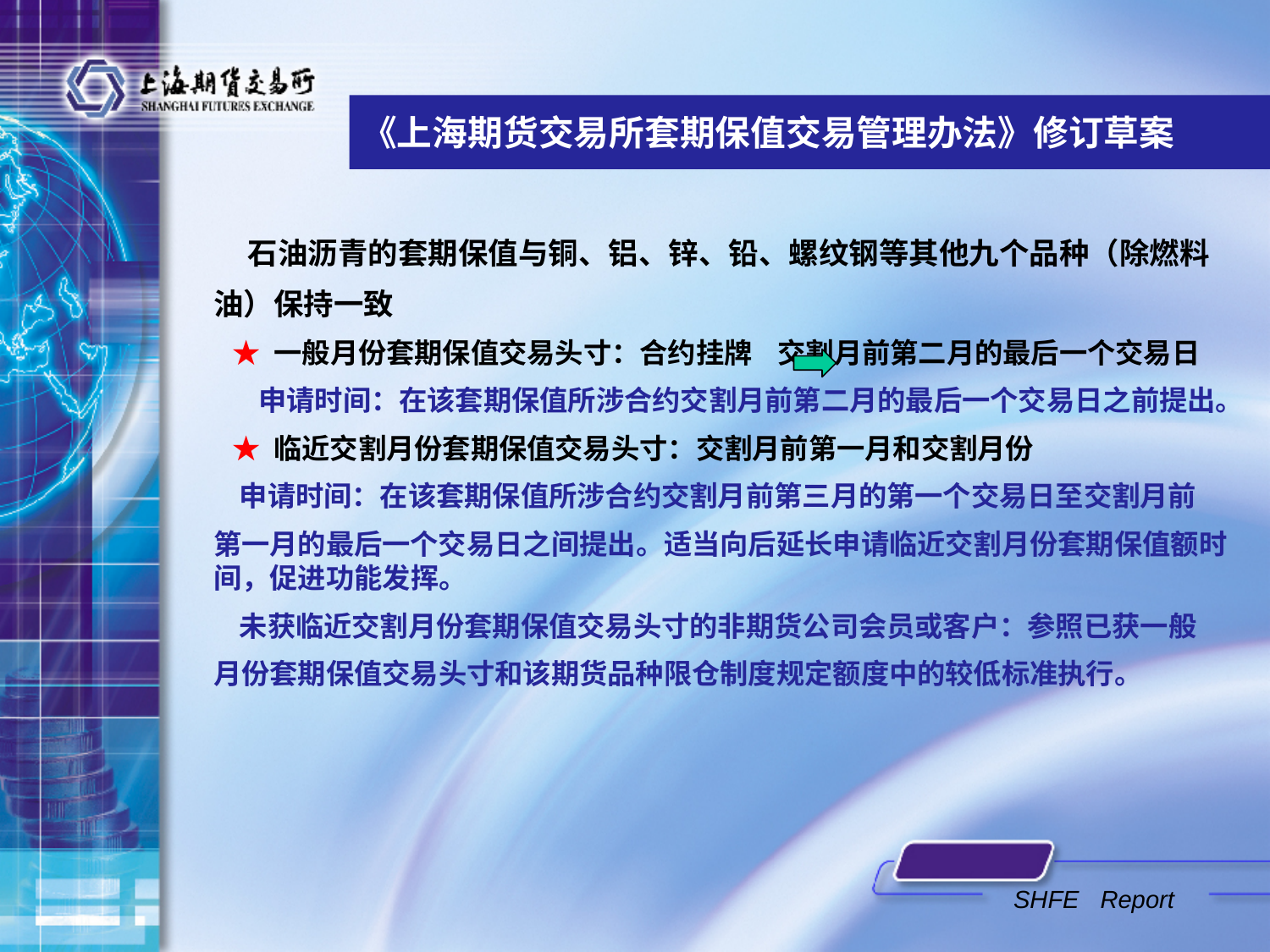

《上海期货交易所套期保值交易管理办法》修订草案
    石油沥青的套期保值与铜、铝、锌、铅、螺纹钢等其他九个品种（除燃料
油）保持一致
   ★ 一般月份套期保值交易头寸：合约挂牌    交割月前第二月的最后一个交易日
      申请时间：在该套期保值所涉合约交割月前第二月的最后一个交易日之前提出。
   ★ 临近交割月份套期保值交易头寸：交割月前第一月和交割月份
   申请时间：在该套期保值所涉合约交割月前第三月的第一个交易日至交割月前
第一月的最后一个交易日之间提出。适当向后延长申请临近交割月份套期保值额时间，促进功能发挥。
   未获临近交割月份套期保值交易头寸的非期货公司会员或客户：参照已获一般
月份套期保值交易头寸和该期货品种限仓制度规定额度中的较低标准执行。